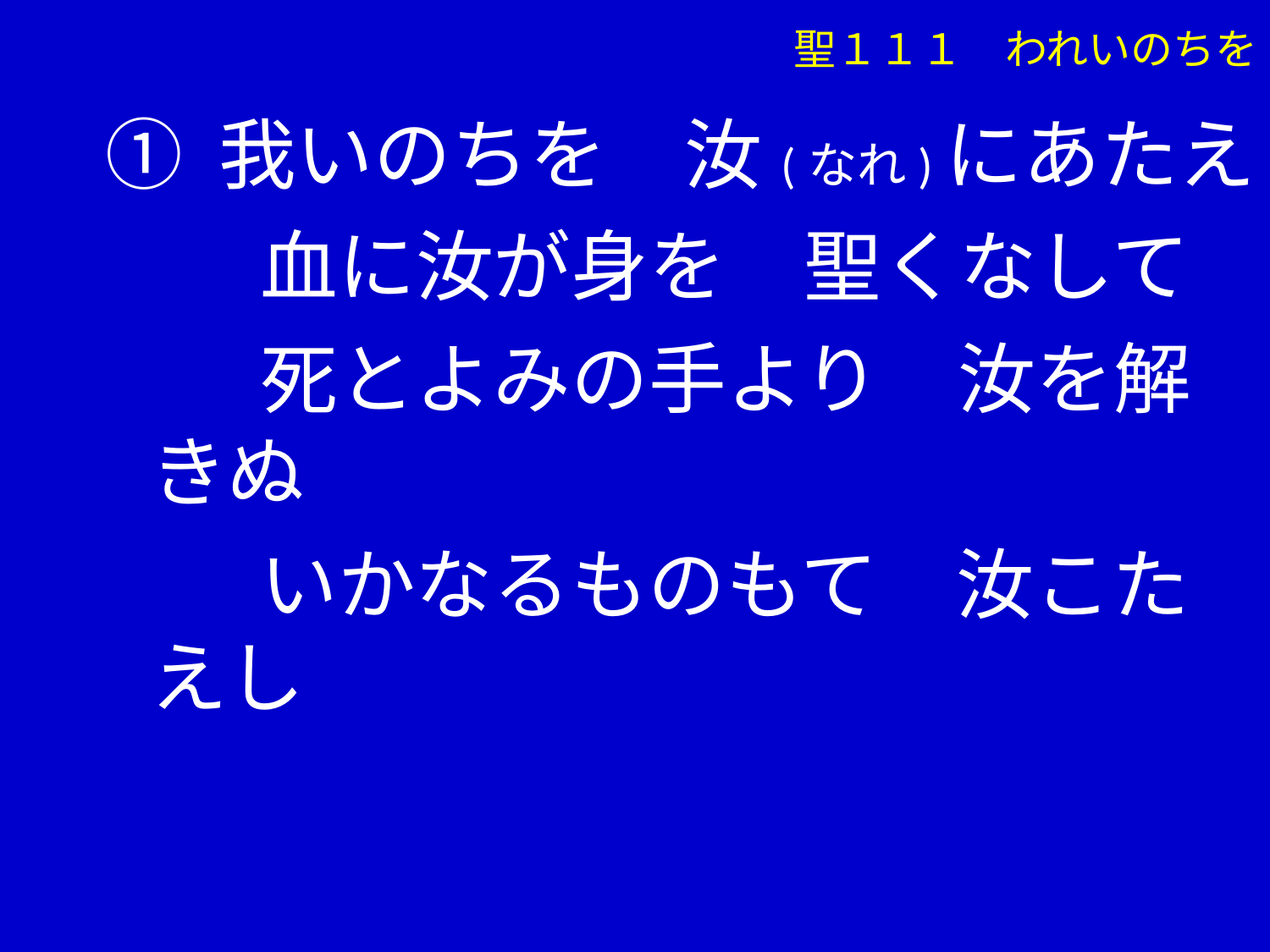

聖１１１　われいのちを
① 我いのちを　汝(なれ)にあたえ
　　血に汝が身を　聖くなして
　　死とよみの手より　汝を解きぬ
　　いかなるものもて　汝こたえし